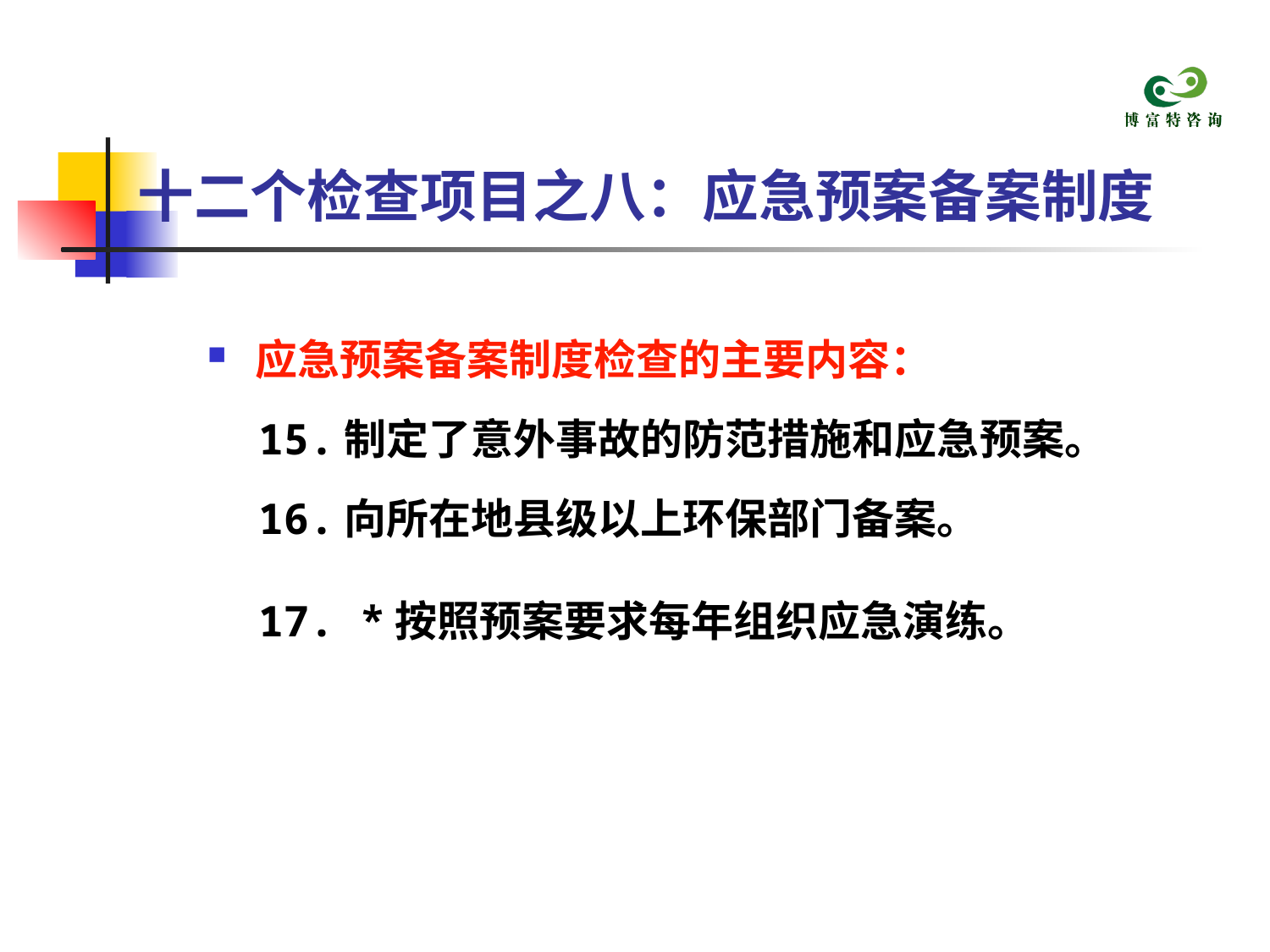

# 十二个检查项目之八：应急预案备案制度
应急预案备案制度检查的主要内容：
  15.制定了意外事故的防范措施和应急预案。
  16.向所在地县级以上环保部门备案。
  17. *按照预案要求每年组织应急演练。